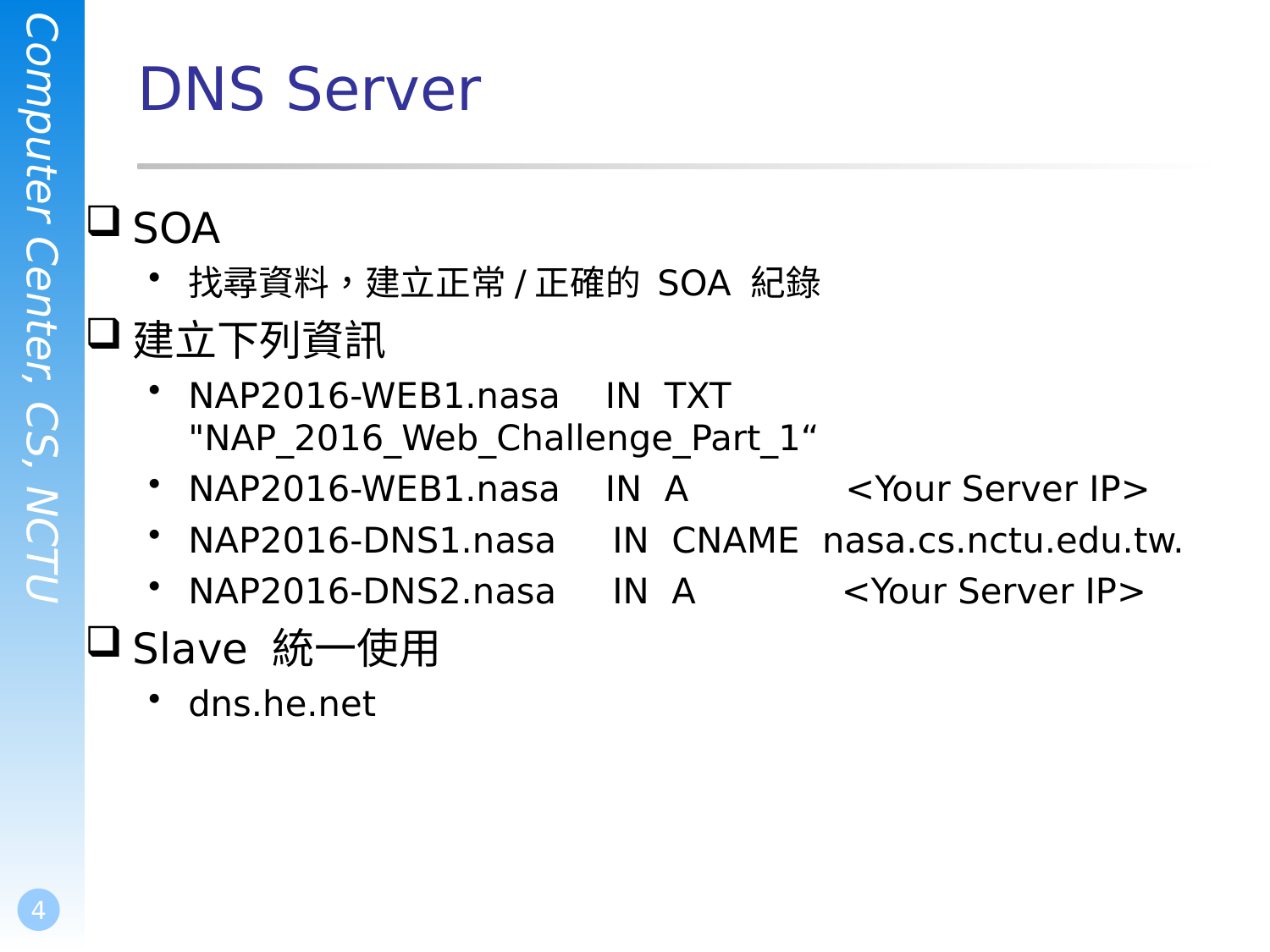

# DNS Server
SOA
找尋資料，建立正常/正確的 SOA 紀錄
建立下列資訊
NAP2016-WEB1.nasa    IN  TXT  "NAP_2016_Web_Challenge_Part_1“
NAP2016-WEB1.nasa    IN  A              <Your Server IP>
NAP2016-DNS1.nasa     IN  CNAME  nasa.cs.nctu.edu.tw.
NAP2016-DNS2.nasa     IN  A             <Your Server IP>
Slave 統一使用
dns.he.net